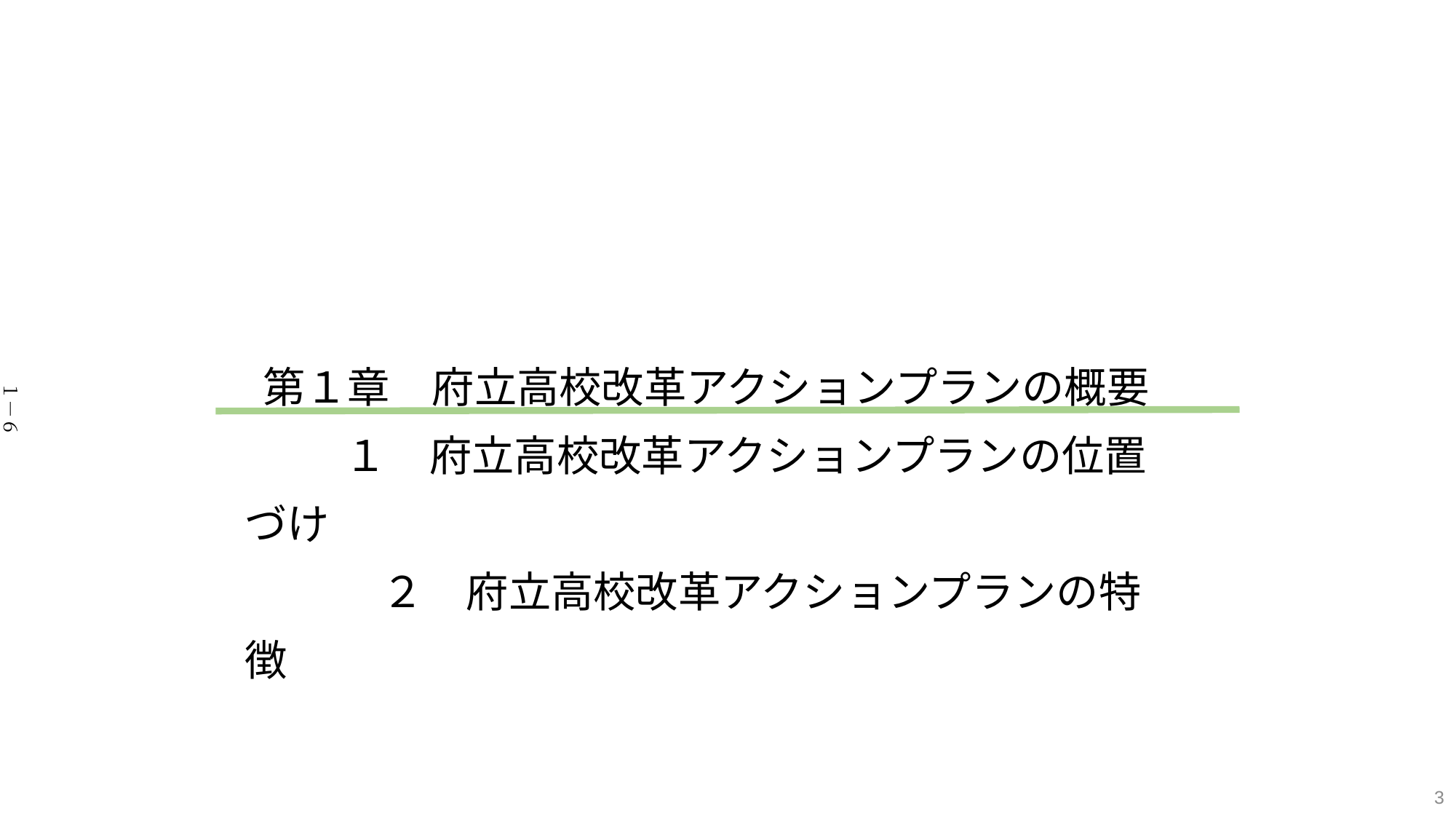

第１章　府立高校改革アクションプランの概要
     　１　府立高校改革アクションプランの位置づけ
　　　 ２　府立高校改革アクションプランの特徴
１－６
3